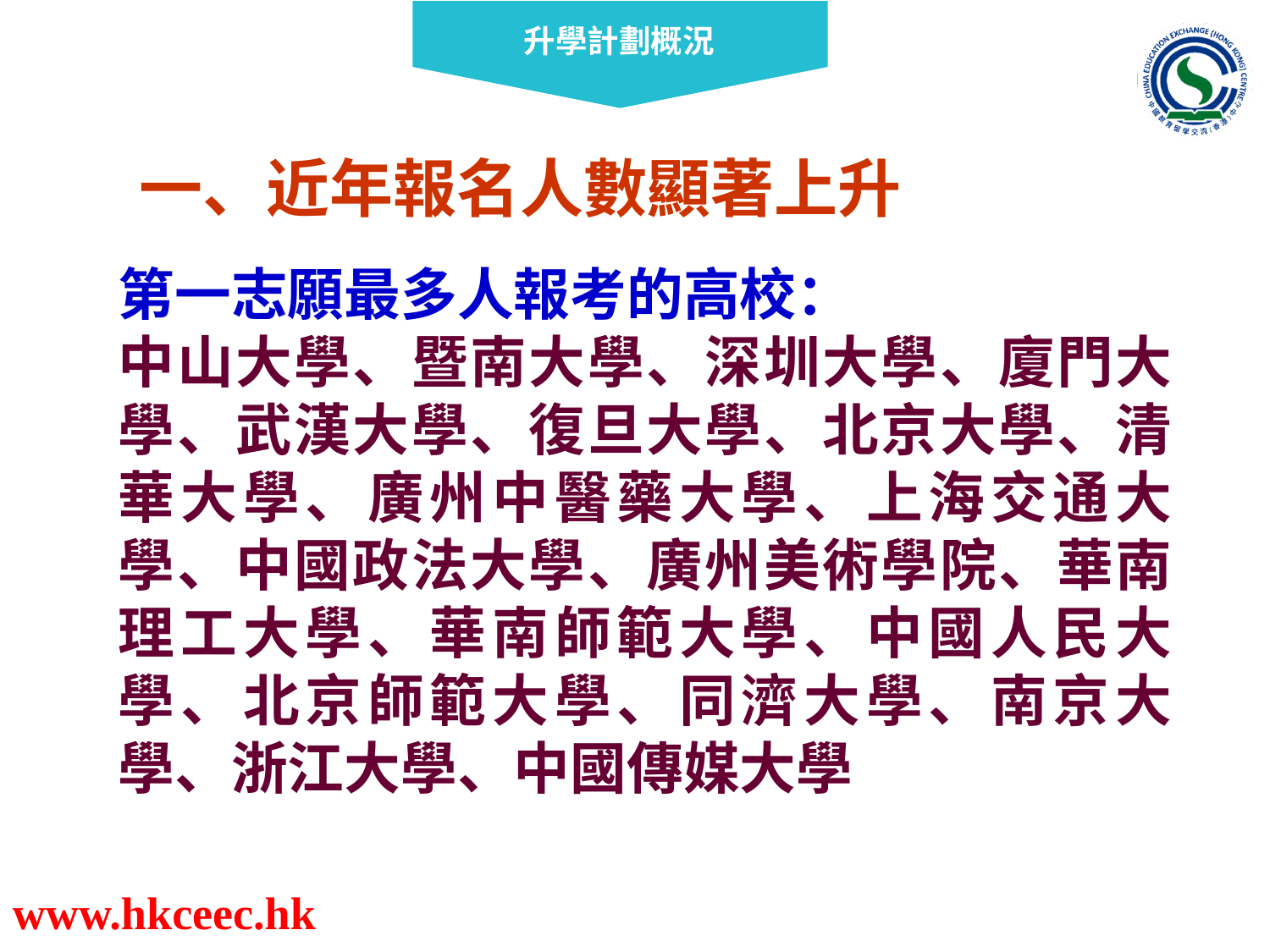

一、近年報名人數顯著上升
第一志願最多人報考的高校：
中山大學、暨南大學、深圳大學、廈門大學、武漢大學、復旦大學、北京大學、清華大學、廣州中醫藥大學、上海交通大學、中國政法大學、廣州美術學院、華南理工大學、華南師範大學、中國人民大學、北京師範大學、同濟大學、南京大學、浙江大學、中國傳媒大學